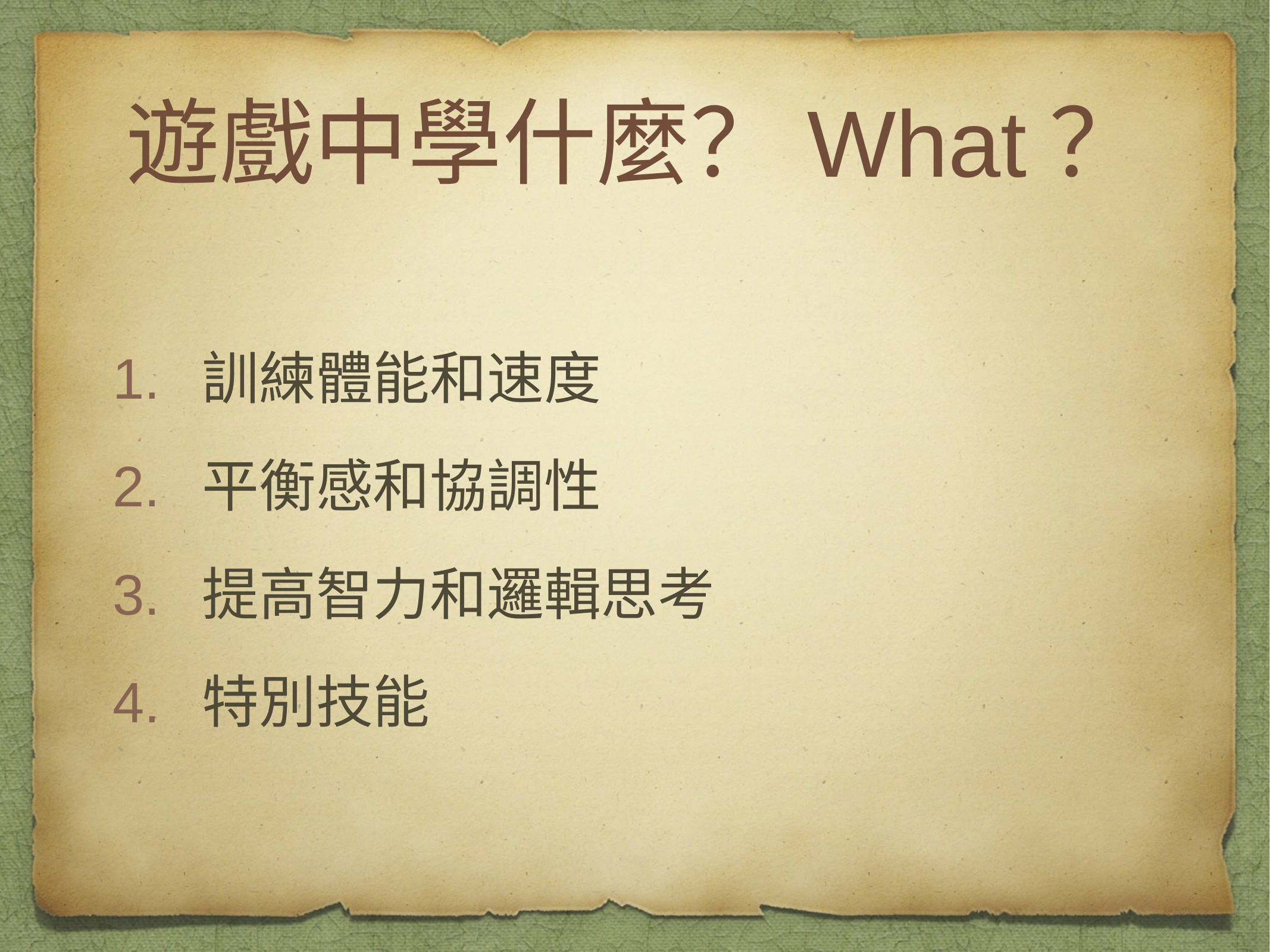

遊戲中學什麼？What？
訓練體能和速度
平衡感和協調性
提高智力和邏輯思考
特別技能